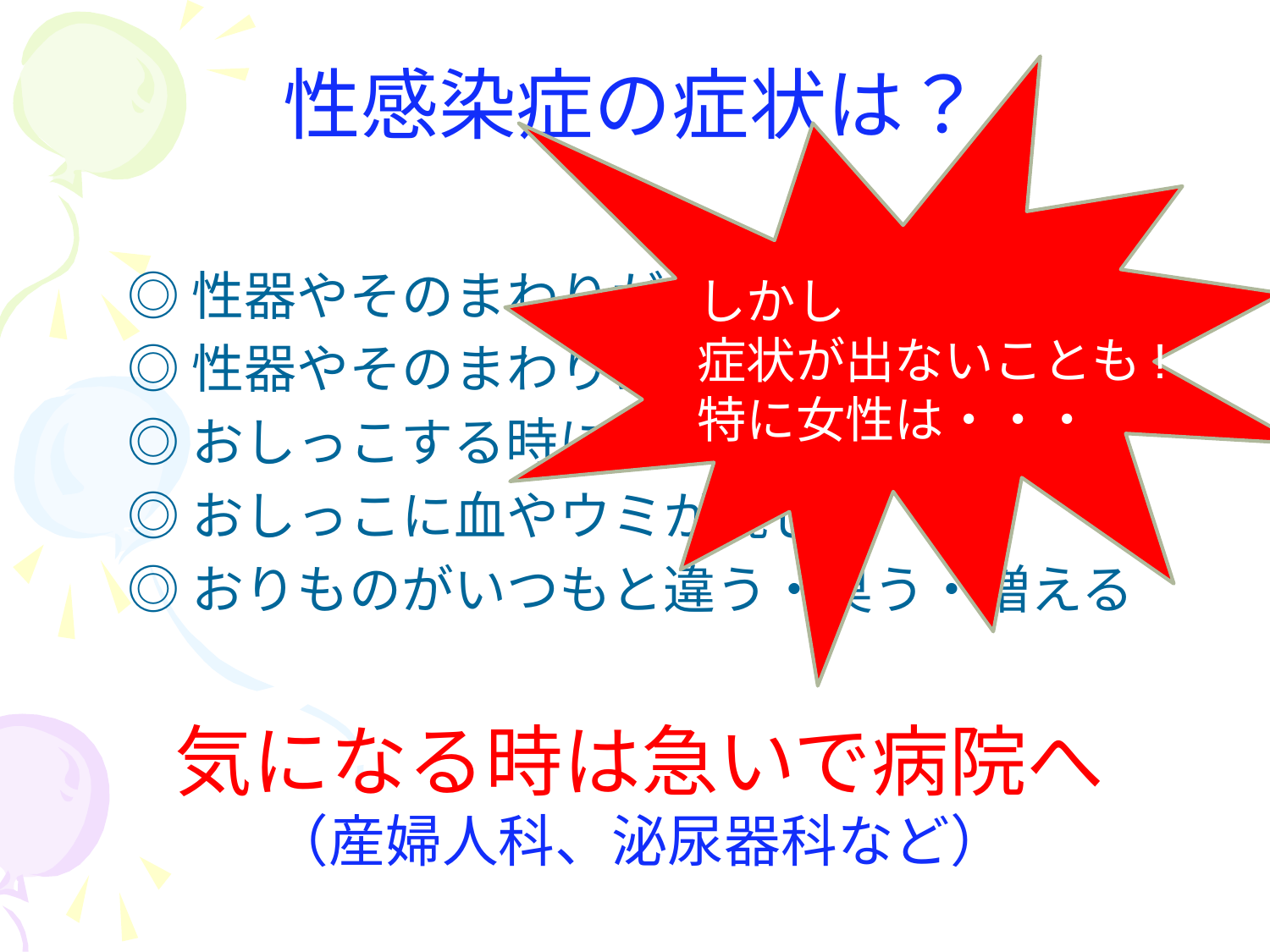

# 性感染症の症状は？

◎性器やそのまわりがとても痒い・痛い
◎性器やそのまわりに水疱やブツブツ
◎おしっこする時に痛い
◎おしっこに血やウミが混じる
◎おりものがいつもと違う・臭う・増える
しかし
症状が出ないことも!
特に女性は・・・
気になる時は急いで病院へ
（産婦人科、泌尿器科など）